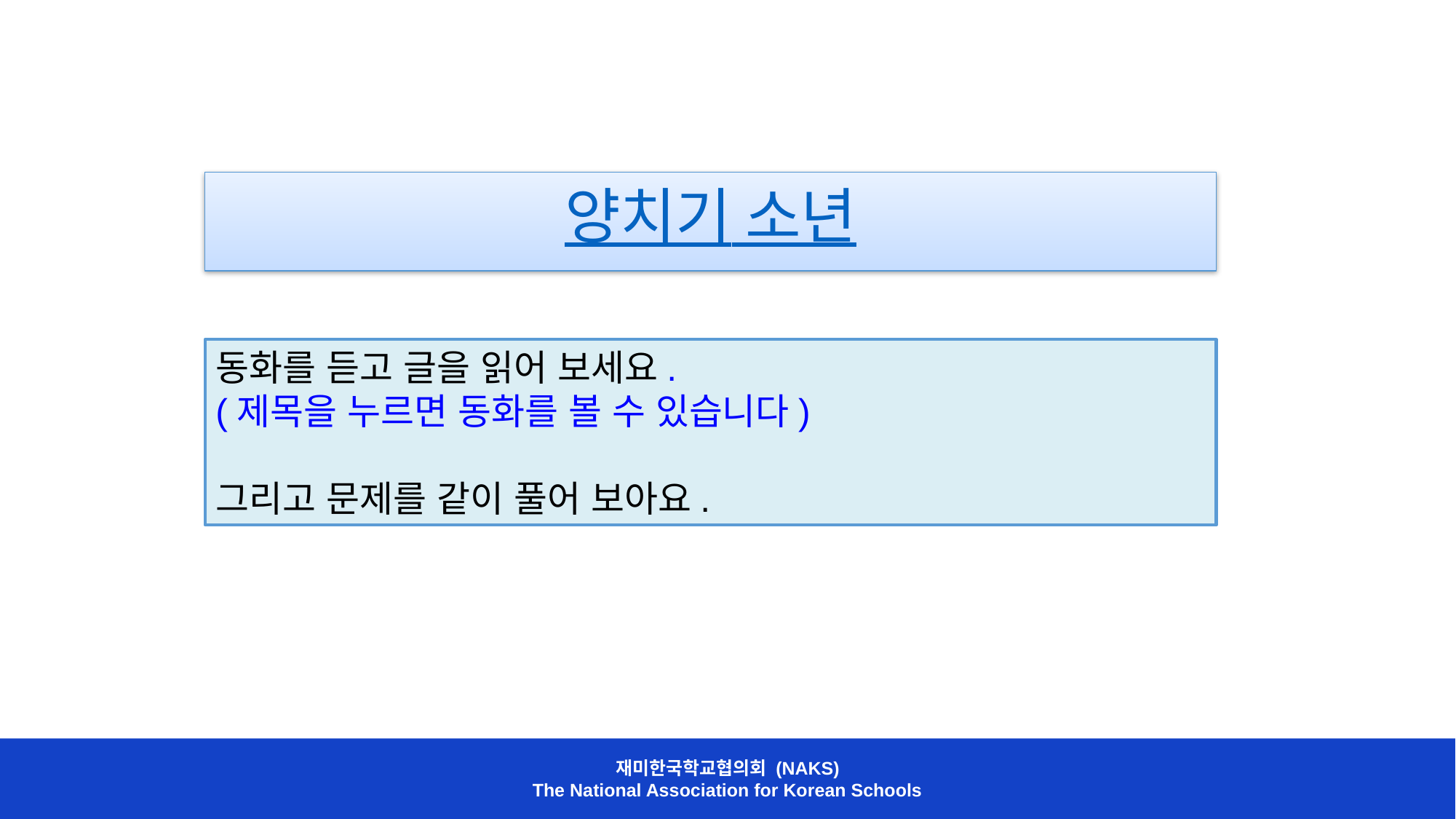

양치기 소년
동화를 듣고 글을 읽어 보세요.
(제목을 누르면 동화를 볼 수 있습니다)

그리고 문제를 같이 풀어 보아요.
재미한국학교협의회 (NAKS)
The National Association for Korean Schools